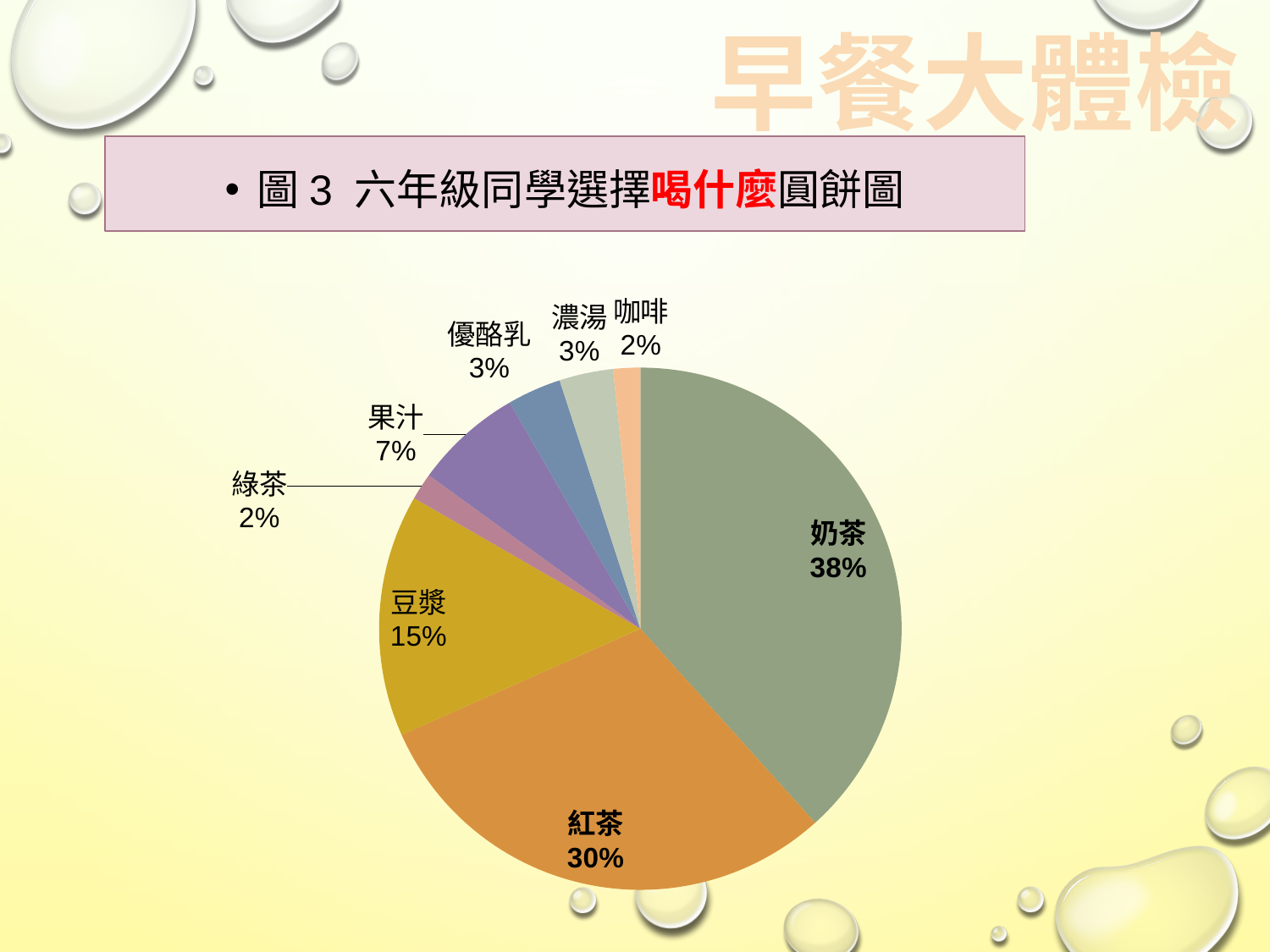

早餐大體檢
圖3 六年級同學選擇喝什麼圓餅圖

### Chart

| Category | 銷售 |
|---|---|
| 奶茶 | 23.0 |
| 紅茶 | 18.0 |
| 豆漿 | 9.0 |
| 綠茶 | 1.0 |
| 果汁 | 4.0 |
| 優酪乳 | 2.0 |
| 濃湯 | 2.0 |
| 咖啡 | 1.0 |